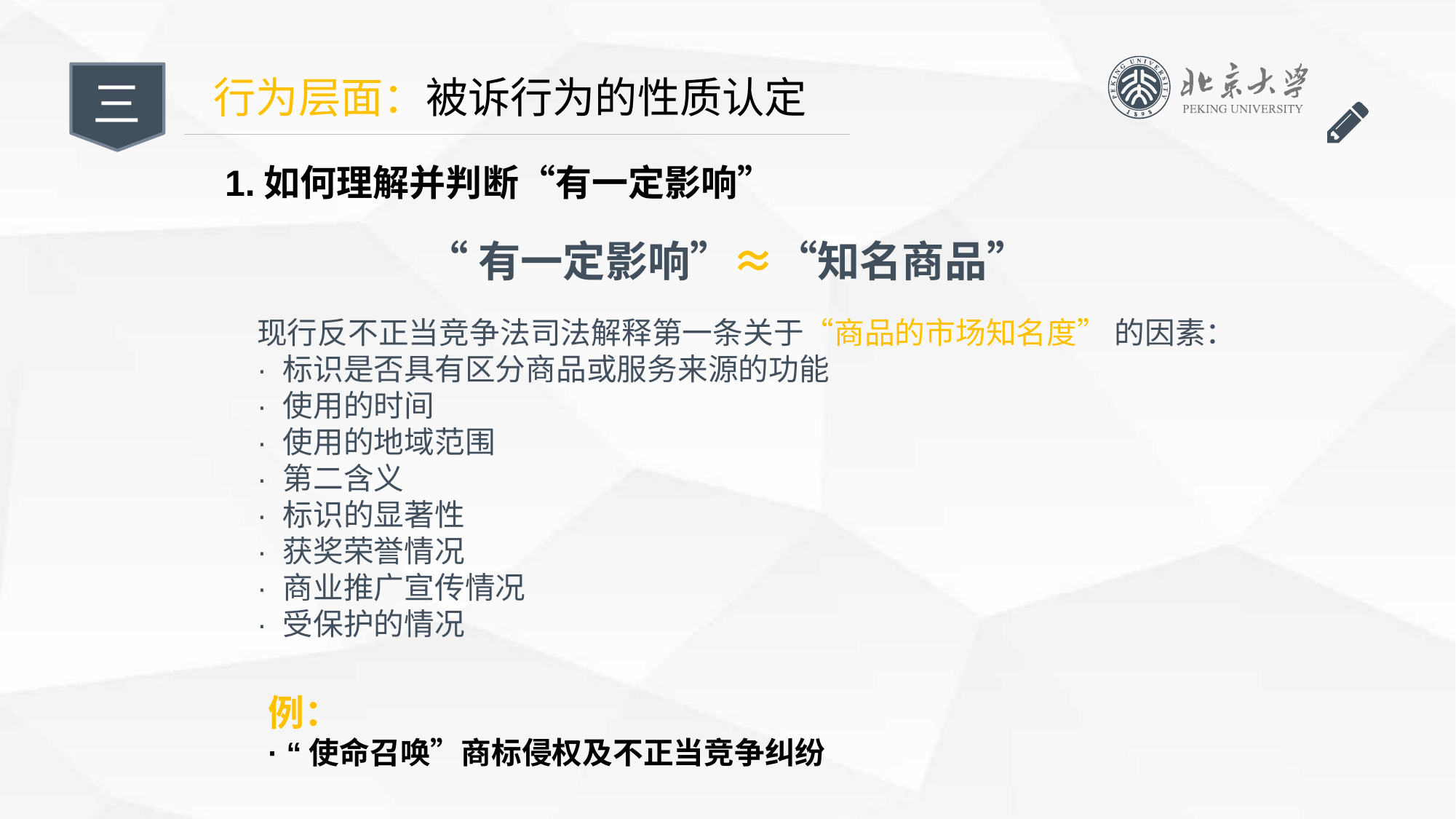

三
行为层面：被诉行为的性质认定
1.如何理解并判断“有一定影响”
“有一定影响”≈“知名商品”
现行反不正当竞争法司法解释第一条关于“商品的市场知名度” 的因素：
· 标识是否具有区分商品或服务来源的功能
· 使用的时间
· 使用的地域范围
· 第二含义
· 标识的显著性
· 获奖荣誉情况
· 商业推广宣传情况
· 受保护的情况
例：
· “使命召唤”商标侵权及不正当竞争纠纷